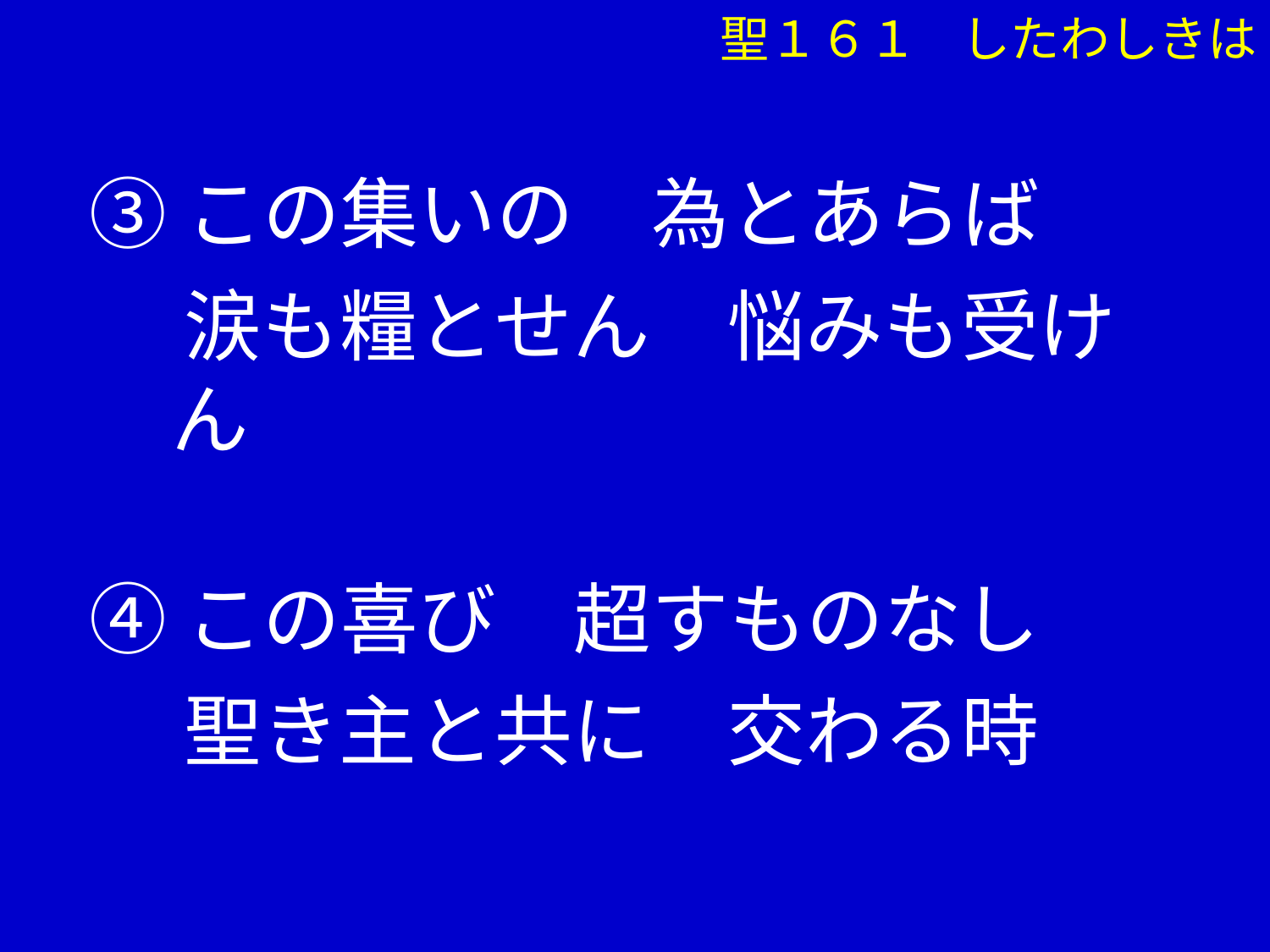

聖１６１    したわしきは
③この集いの　為とあらば
　 涙も糧とせん　悩みも受けん

④この喜び　超すものなし
　 聖き主と共に　交わる時